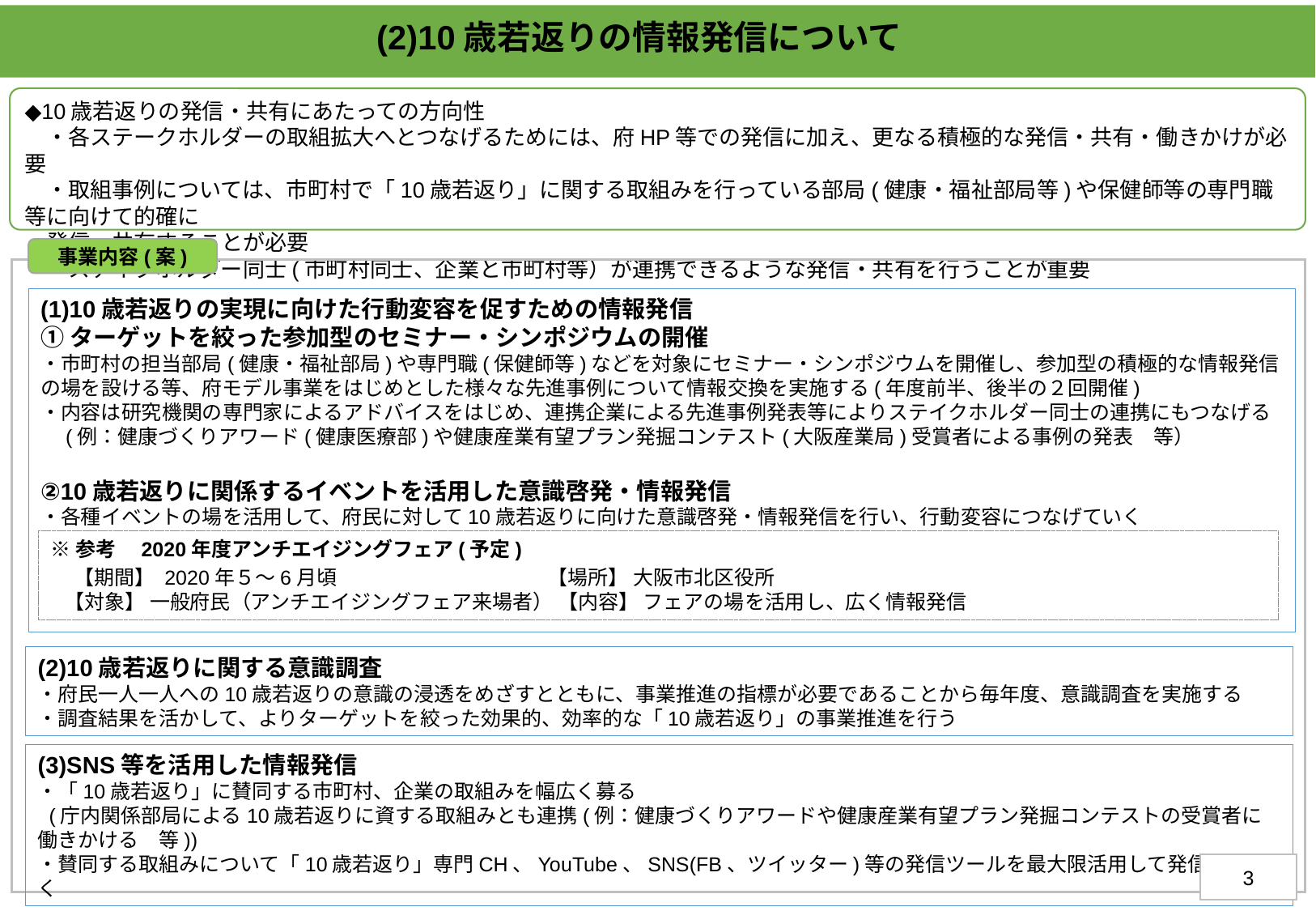

(2)10歳若返りの情報発信について

◆10歳若返りの発信・共有にあたっての方向性
　・各ステークホルダーの取組拡大へとつなげるためには、府HP等での発信に加え、更なる積極的な発信・共有・働きかけが必要
　・取組事例については、市町村で「10歳若返り」に関する取組みを行っている部局(健康・福祉部局等)や保健師等の専門職等に向けて的確に
　発信・共有することが必要
　・ステイクホルダー同士(市町村同士、企業と市町村等）が連携できるような発信・共有を行うことが重要
事業内容(案)

(1)10歳若返りの実現に向けた行動変容を促すための情報発信
①ターゲットを絞った参加型のセミナー・シンポジウムの開催
・市町村の担当部局(健康・福祉部局)や専門職(保健師等)などを対象にセミナー・シンポジウムを開催し、参加型の積極的な情報発信の場を設ける等、府モデル事業をはじめとした様々な先進事例について情報交換を実施する(年度前半、後半の２回開催)
・内容は研究機関の専門家によるアドバイスをはじめ、連携企業による先進事例発表等によりステイクホルダー同士の連携にもつなげる
　(例：健康づくりアワード(健康医療部)や健康産業有望プラン発掘コンテスト(大阪産業局)受賞者による事例の発表　等）

②10歳若返りに関係するイベントを活用した意識啓発・情報発信
・各種イベントの場を活用して、府民に対して10歳若返りに向けた意識啓発・情報発信を行い、行動変容につなげていく

※参考　2020年度アンチエイジングフェア(予定)
　【期間】 2020年５～6月頃           　　　　　　　　【場所】 大阪市北区役所
  【対象】 一般府民（アンチエイジングフェア来場者） 【内容】 フェアの場を活用し、広く情報発信
(2)10歳若返りに関する意識調査
・府民一人一人への10歳若返りの意識の浸透をめざすとともに、事業推進の指標が必要であることから毎年度、意識調査を実施する
・調査結果を活かして、よりターゲットを絞った効果的、効率的な「10歳若返り」の事業推進を行う
(3)SNS等を活用した情報発信
・「10歳若返り」に賛同する市町村、企業の取組みを幅広く募る
  (庁内関係部局による10歳若返りに資する取組みとも連携(例：健康づくりアワードや健康産業有望プラン発掘コンテストの受賞者に働きかける　等))
・賛同する取組みについて「10歳若返り」専門CH、YouTube、SNS(FB、ツイッター)等の発信ツールを最大限活用して発信していく
3